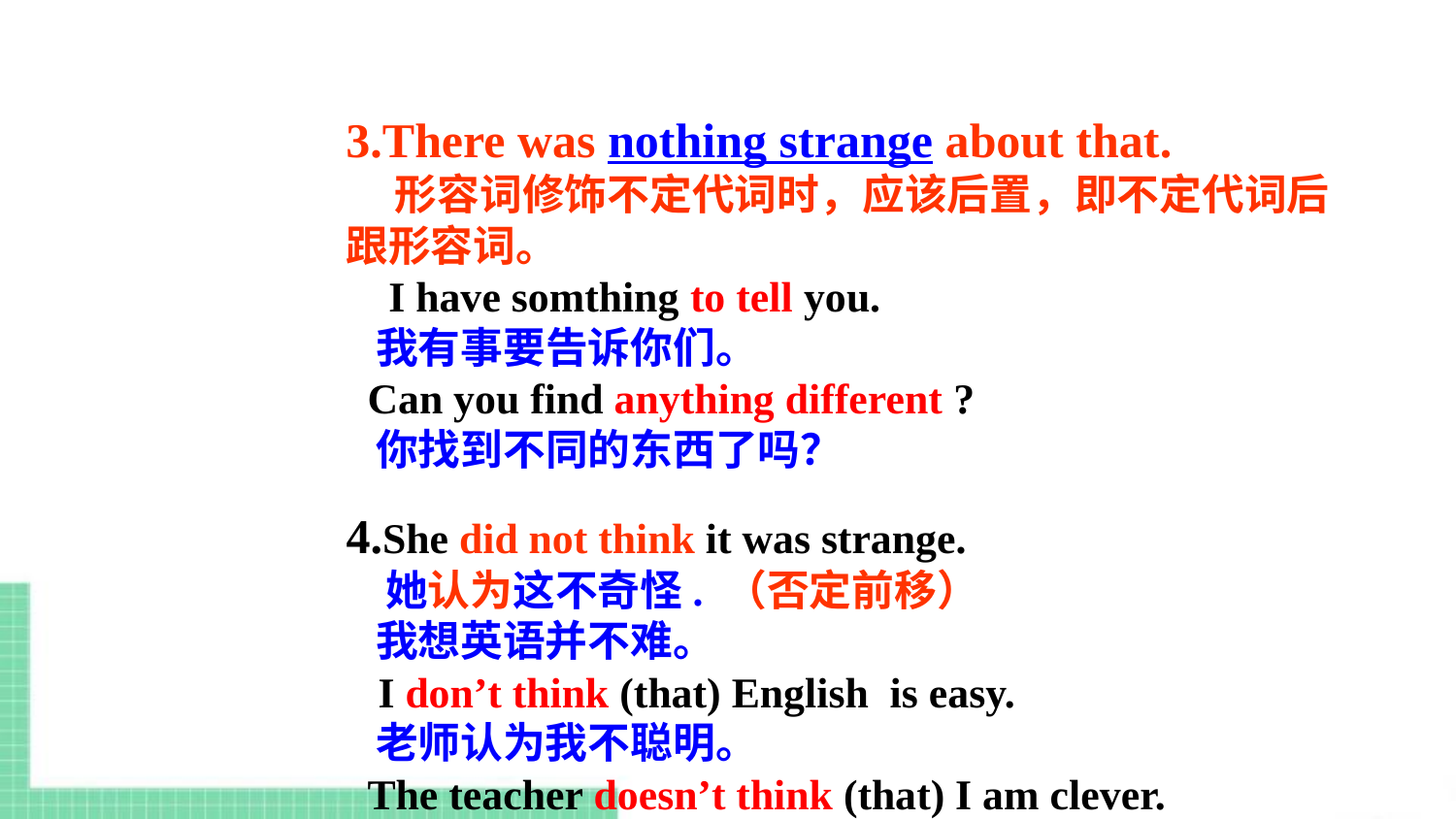

3.There was nothing strange about that.
    形容词修饰不定代词时，应该后置，即不定代词后     跟形容词。
    I have somthing to tell you.
  我有事要告诉你们。
  Can you find anything different ?
  你找到不同的东西了吗？

4.She did not think it was strange.
   她认为这不奇怪. （否定前移）
  我想英语并不难。
   I don’t think (that) English  is easy.
  老师认为我不聪明。
  The teacher doesn’t think (that) I am clever.